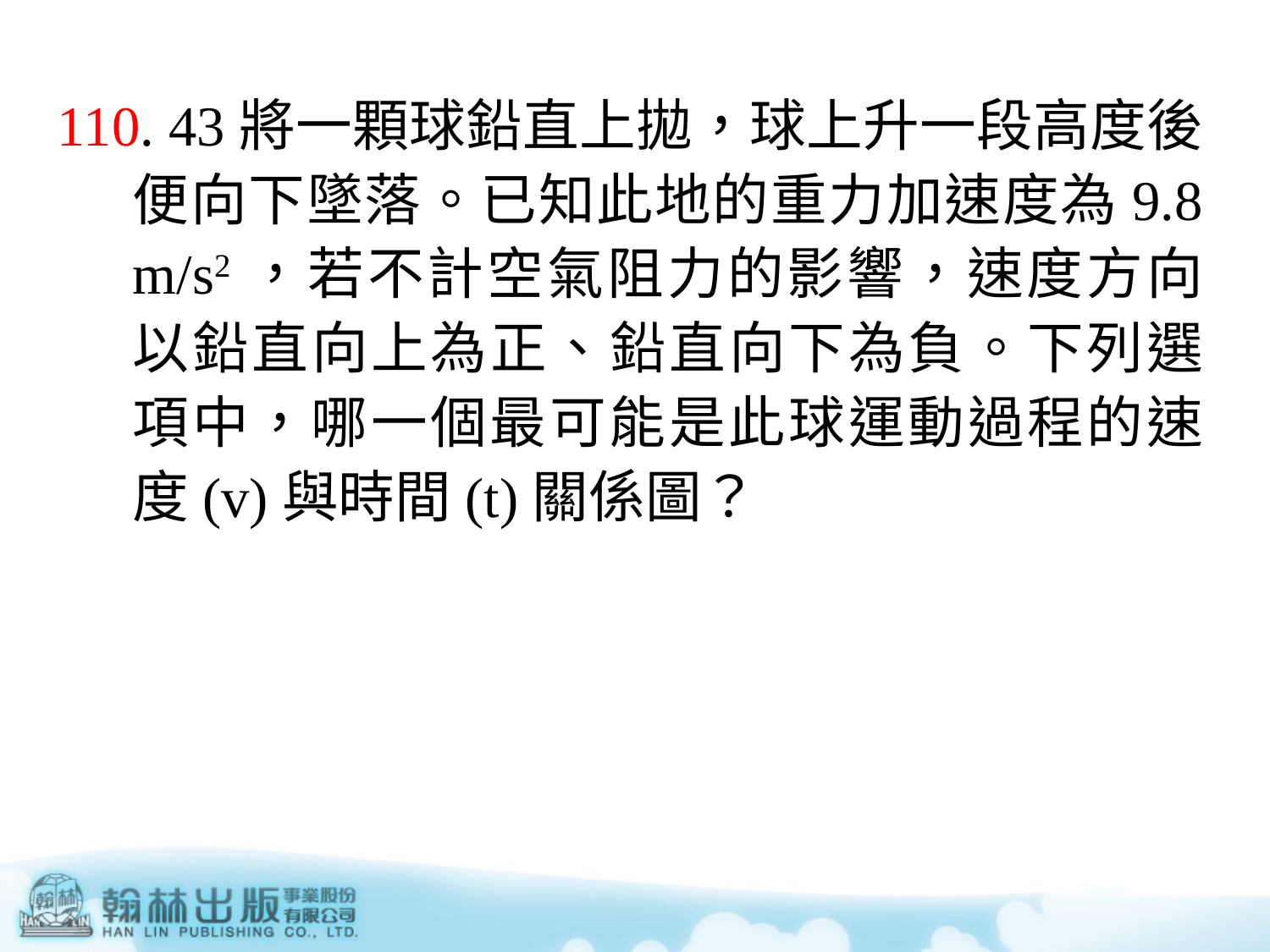

110. 43將一顆球鉛直上拋，球上升一段高度後便向下墜落。已知此地的重力加速度為9.8 m/s2，若不計空氣阻力的影響，速度方向以鉛直向上為正、鉛直向下為負。下列選項中，哪一個最可能是此球運動過程的速度(v)與時間(t)關係圖？